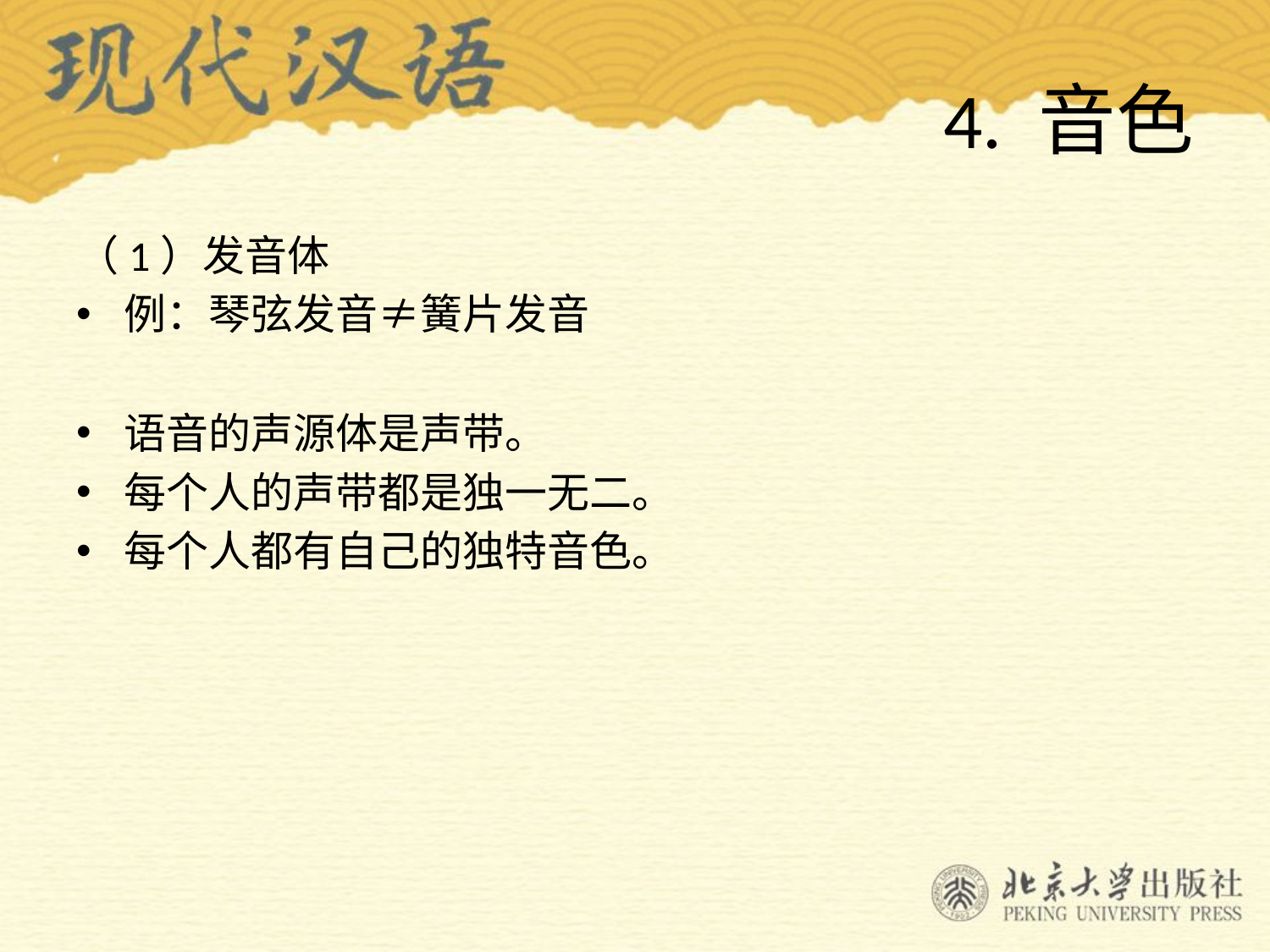

# 4. 音色
（1）发音体
例：琴弦发音≠簧片发音

语音的声源体是声带。
每个人的声带都是独一无二。
每个人都有自己的独特音色。